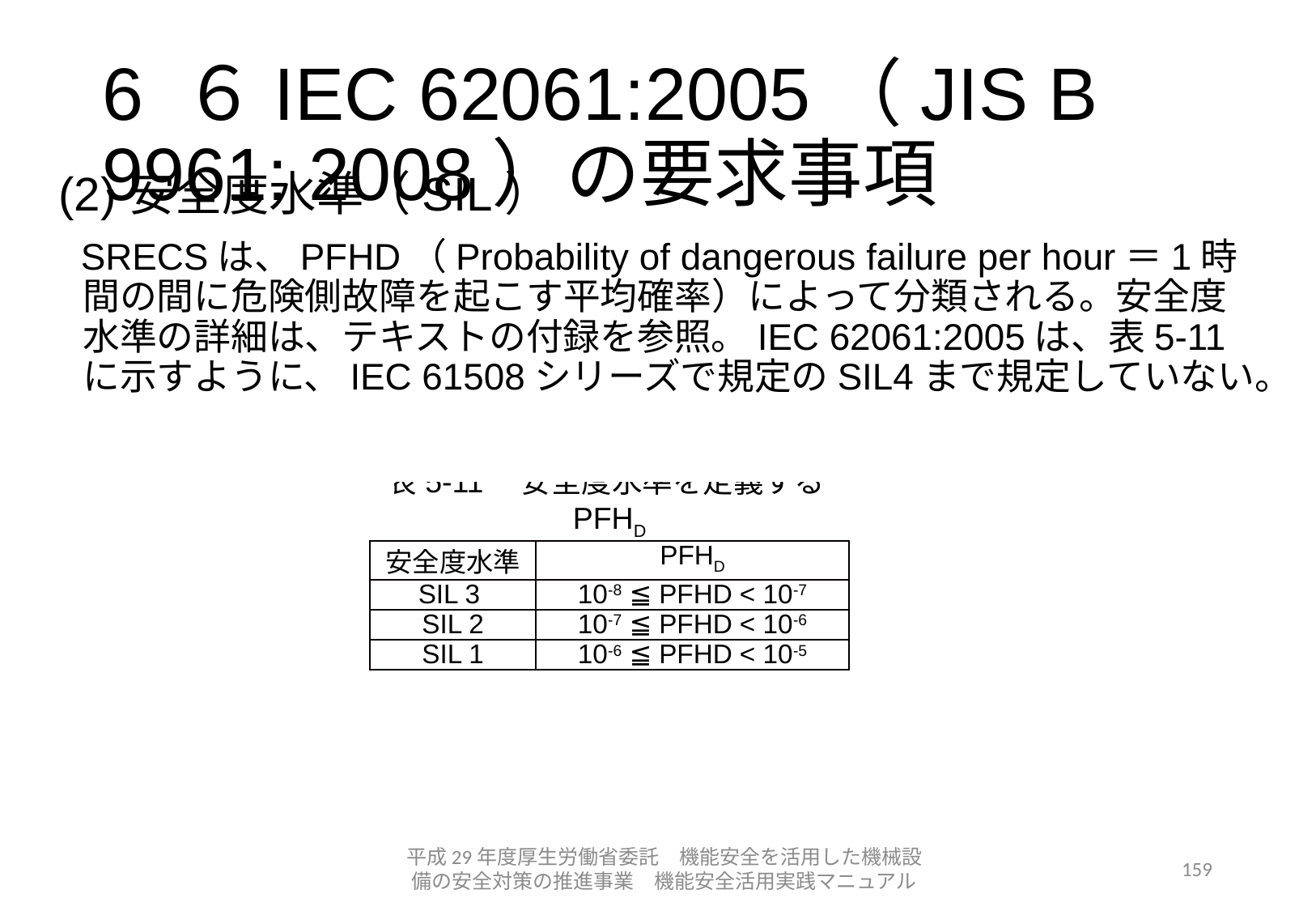

# 6 ６IEC 62061:2005（JIS B 9961: 2008）の要求事項
(2)安全度水準（SIL）
SRECSは、PFHD（Probability of dangerous failure per hour＝1時間の間に危険側故障を起こす平均確率）によって分類される。安全度水準の詳細は、テキストの付録を参照。IEC 62061:2005は、表5-11に示すように、IEC 61508シリーズで規定のSIL4まで規定していない。
| 表5-11　安全度水準を定義するPFHD |  |
| --- | --- |
| 安全度水準 | PFHD |
| SIL 3 | 10-8 ≦ PFHD < 10-7 |
| SIL 2 | 10-7 ≦ PFHD < 10-6 |
| SIL 1 | 10-6 ≦ PFHD < 10-5 |
平成29年度厚生労働省委託　機能安全を活用した機械設備の安全対策の推進事業　機能安全活用実践マニュアル
159